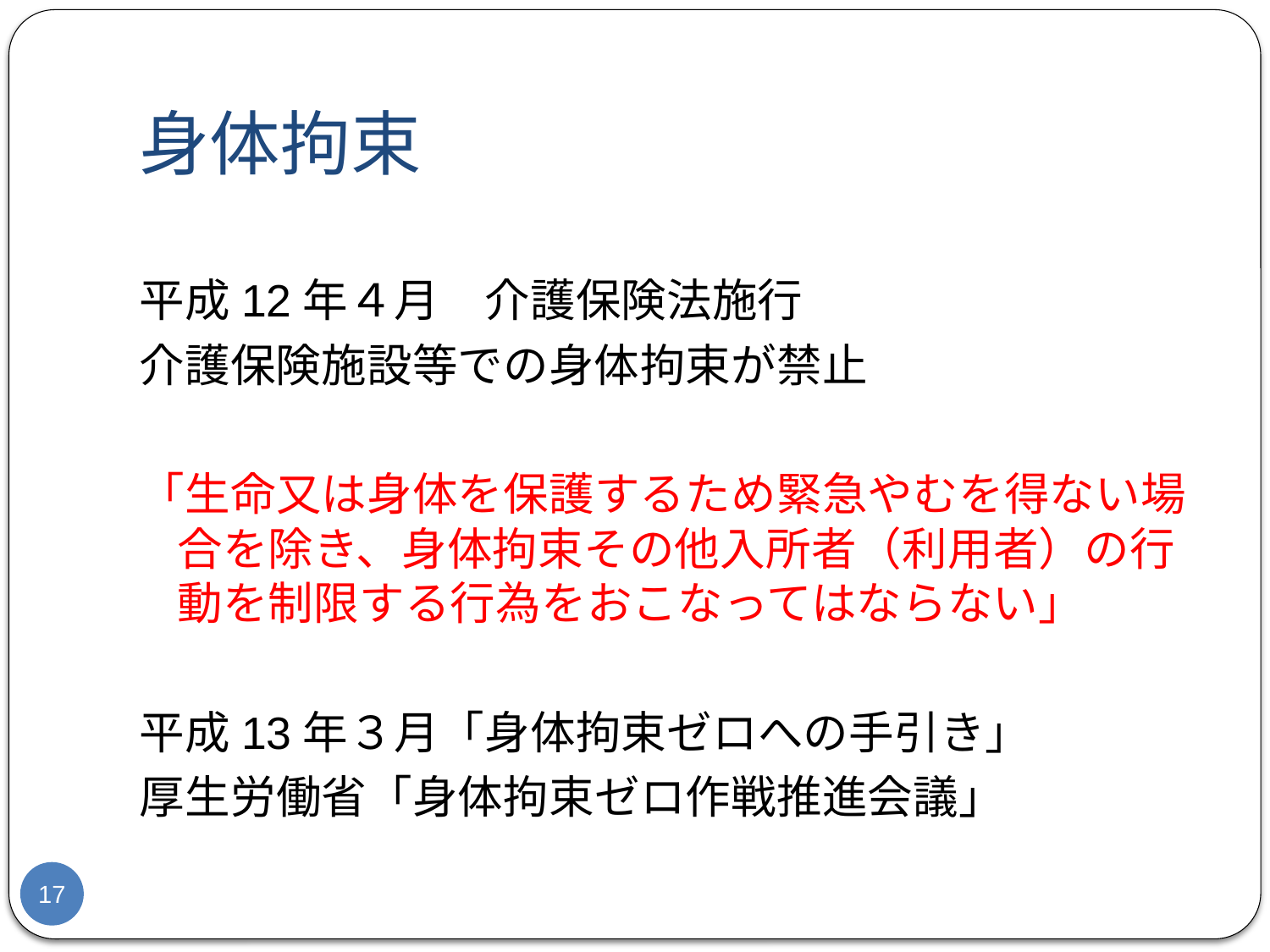

# 身体拘束

平成12年４月　介護保険法施行
介護保険施設等での身体拘束が禁止

「生命又は身体を保護するため緊急やむを得ない場合を除き、身体拘束その他入所者（利用者）の行動を制限する行為をおこなってはならない」

平成13年３月「身体拘束ゼロへの手引き」
厚生労働省「身体拘束ゼロ作戦推進会議」
17